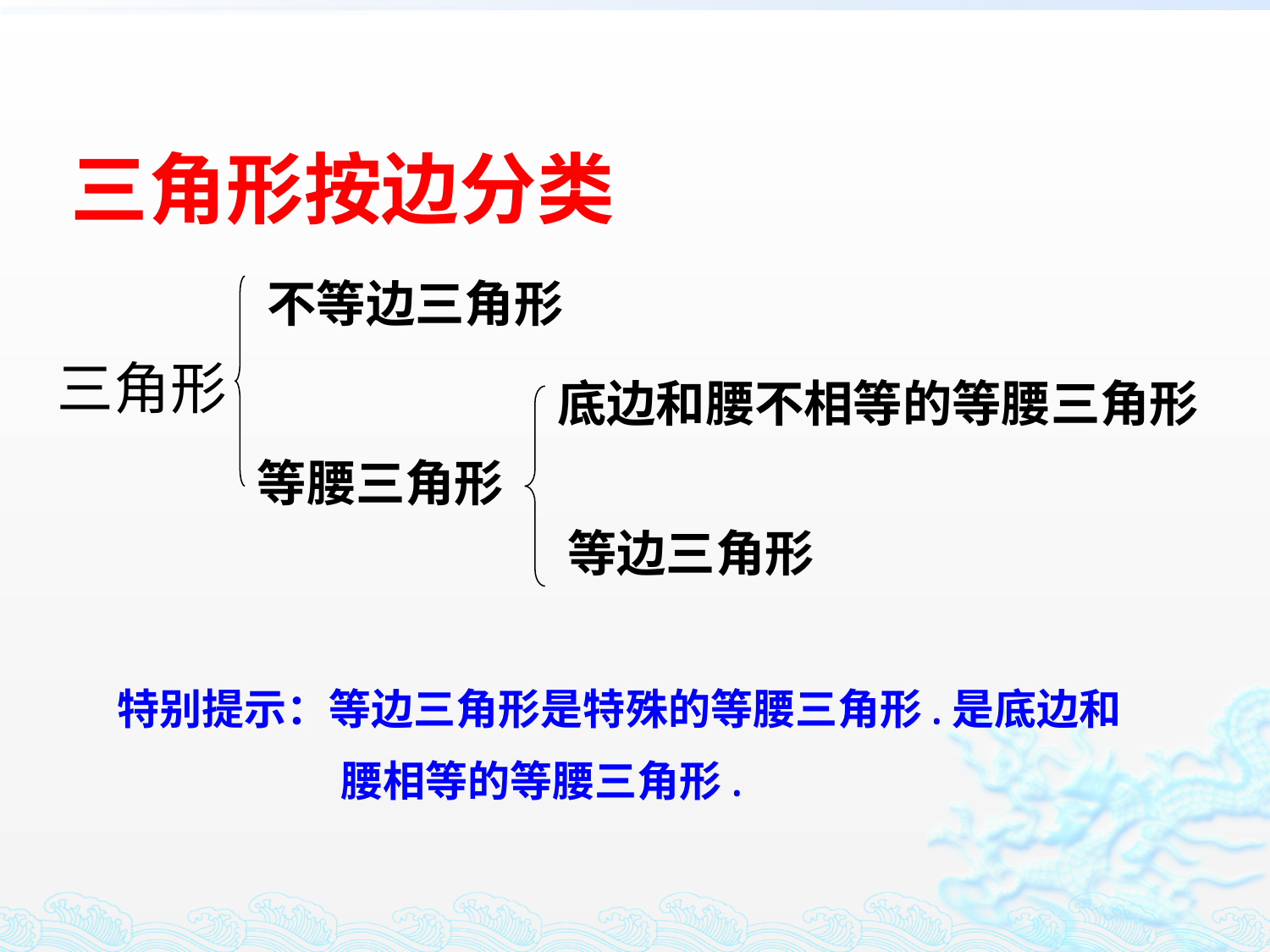

# 三角形按边分类
不等边三角形

三角形
底边和腰不相等的等腰三角形

等腰三角形
等边三角形
特别提示：等边三角形是特殊的等腰三角形.是底边和
                  腰相等的等腰三角形.